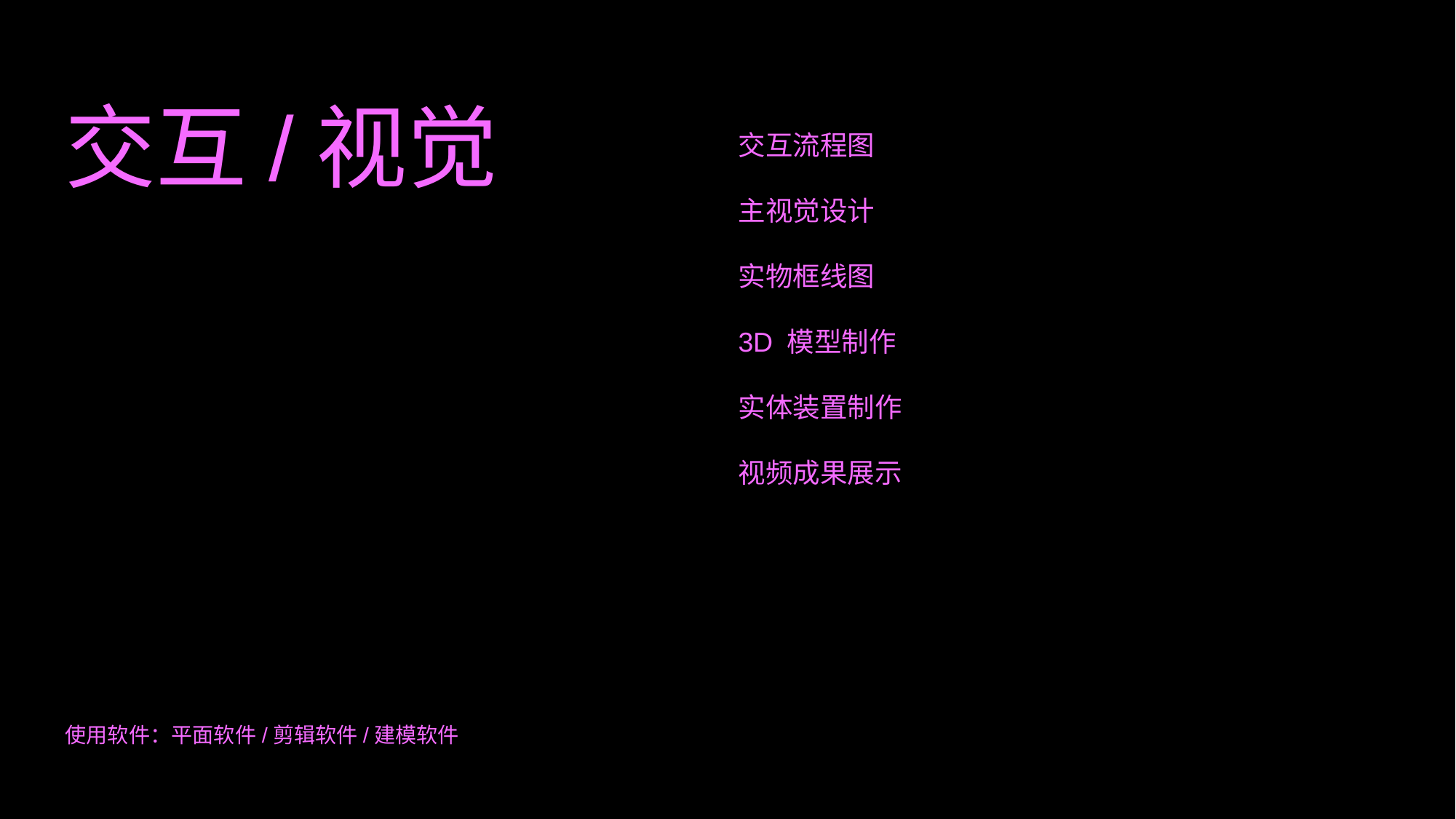

交互/视觉
交互流程图

主视觉设计

实物框线图

3D 模型制作

实体装置制作

视频成果展示
使用软件：平面软件/剪辑软件/建模软件